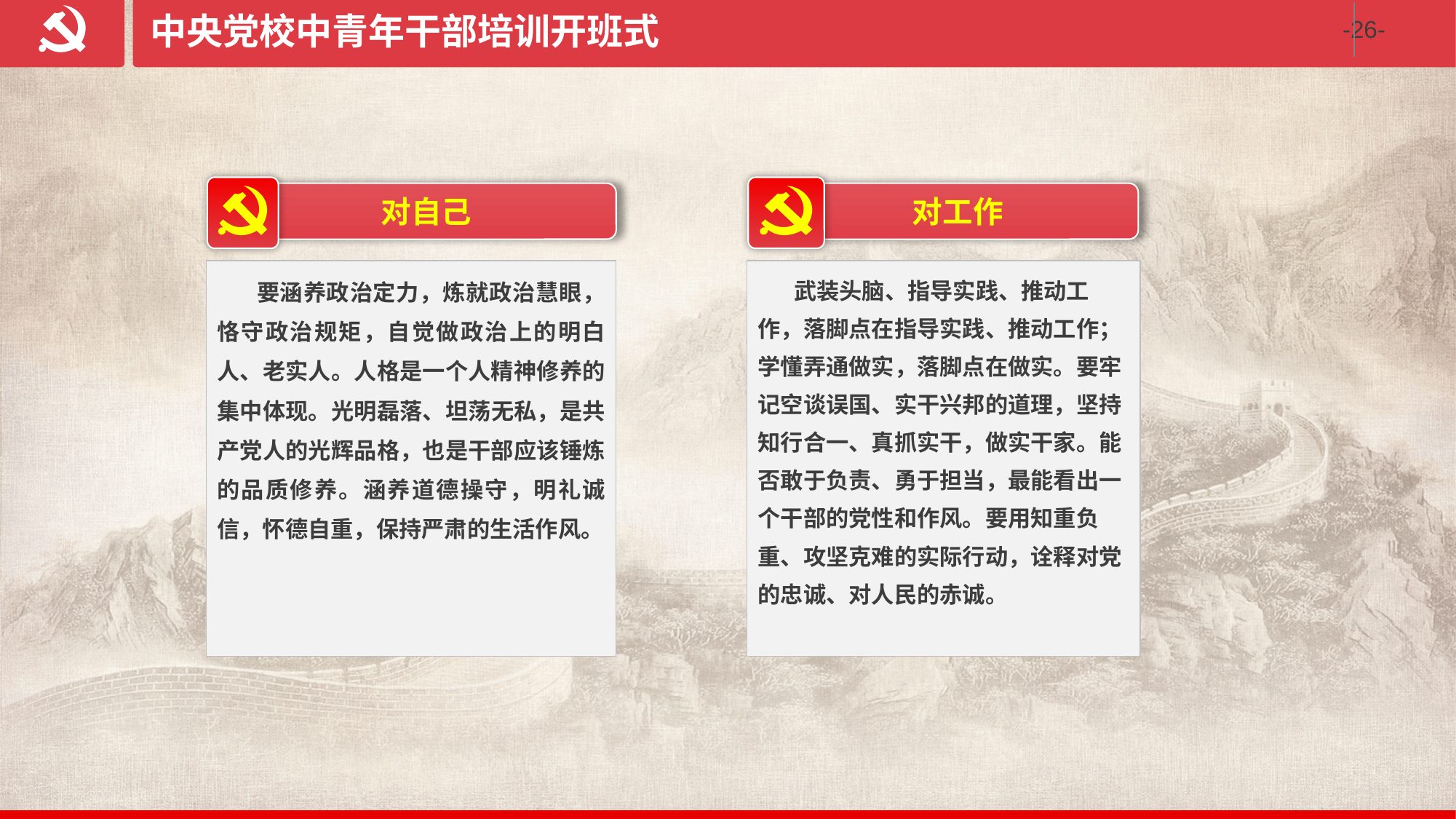

中央党校中青年干部培训开班式

对自己
对工作
      要涵养政治定力，炼就政治慧眼，恪守政治规矩，自觉做政治上的明白人、老实人。人格是一个人精神修养的集中体现。光明磊落、坦荡无私，是共产党人的光辉品格，也是干部应该锤炼的品质修养。涵养道德操守，明礼诚信，怀德自重，保持严肃的生活作风。
      武装头脑、指导实践、推动工作，落脚点在指导实践、推动工作；学懂弄通做实，落脚点在做实。要牢记空谈误国、实干兴邦的道理，坚持知行合一、真抓实干，做实干家。能否敢于负责、勇于担当，最能看出一个干部的党性和作风。要用知重负重、攻坚克难的实际行动，诠释对党的忠诚、对人民的赤诚。